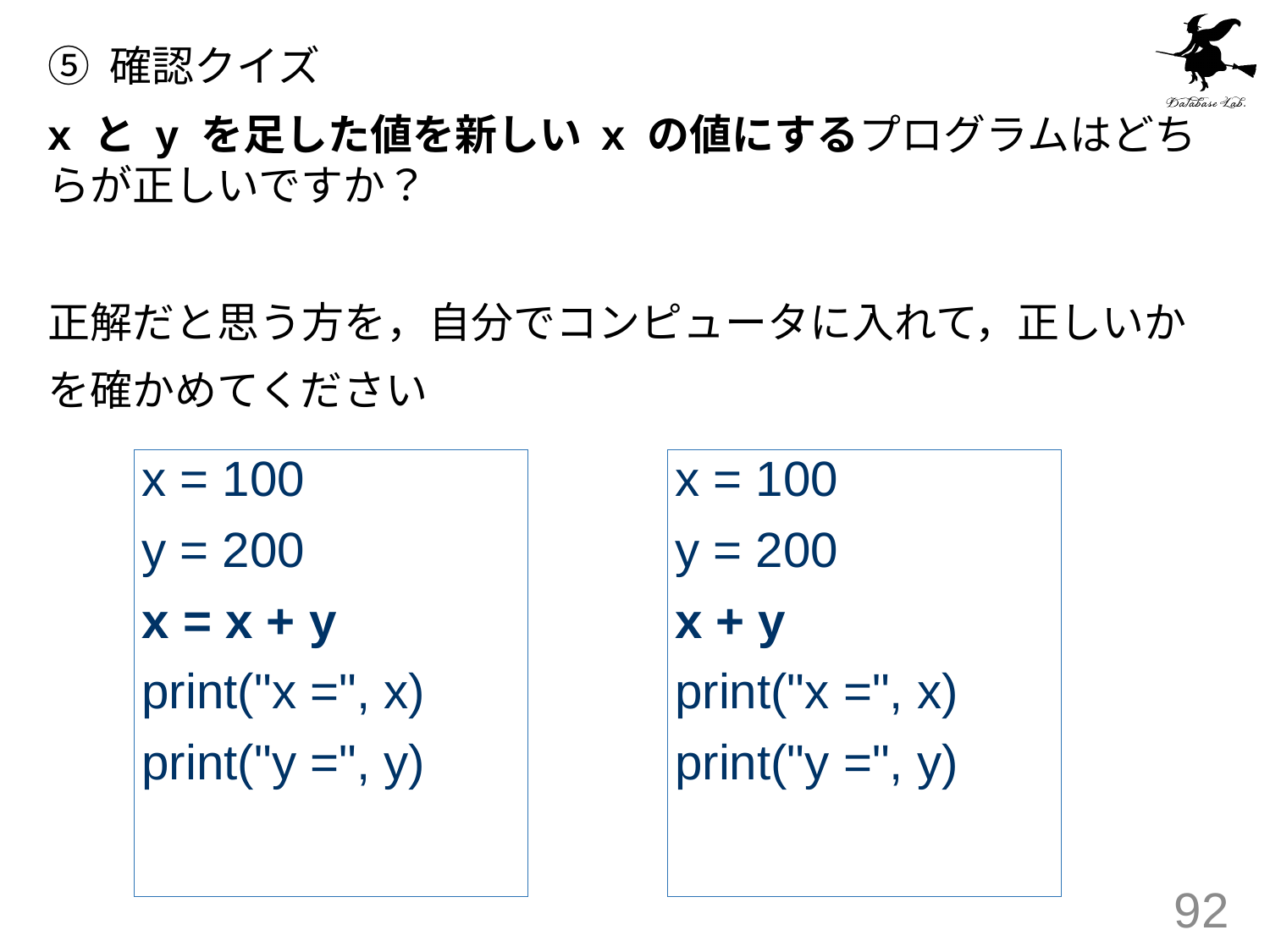

⑤ 確認クイズ
x と y を足した値を新しい x の値にするプログラムはどちらが正しいですか？

正解だと思う方を，自分でコンピュータに入れて，正しいか
を確かめてください

x = 100
y = 200
x = x + y
print("x =", x)
print("y =", y)
x = 100
y = 200
x + y
print("x =", x)
print("y =", y)
92